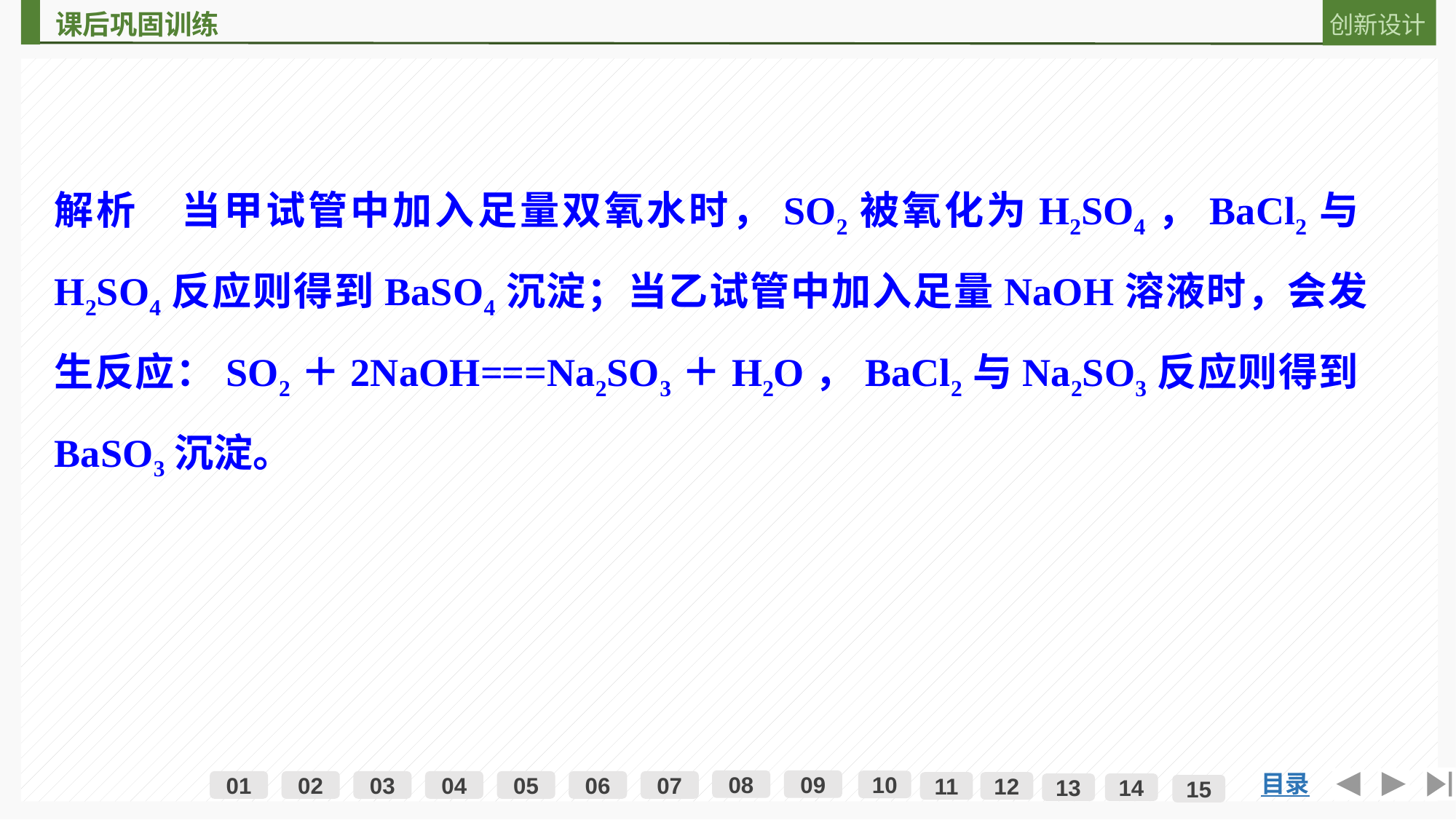

解析　当甲试管中加入足量双氧水时，SO2被氧化为H2SO4，BaCl2与H2SO4反应则得到BaSO4沉淀；当乙试管中加入足量NaOH溶液时，会发生反应：SO2＋2NaOH===Na2SO3＋H2O，BaCl2与Na2SO3反应则得到BaSO3沉淀。